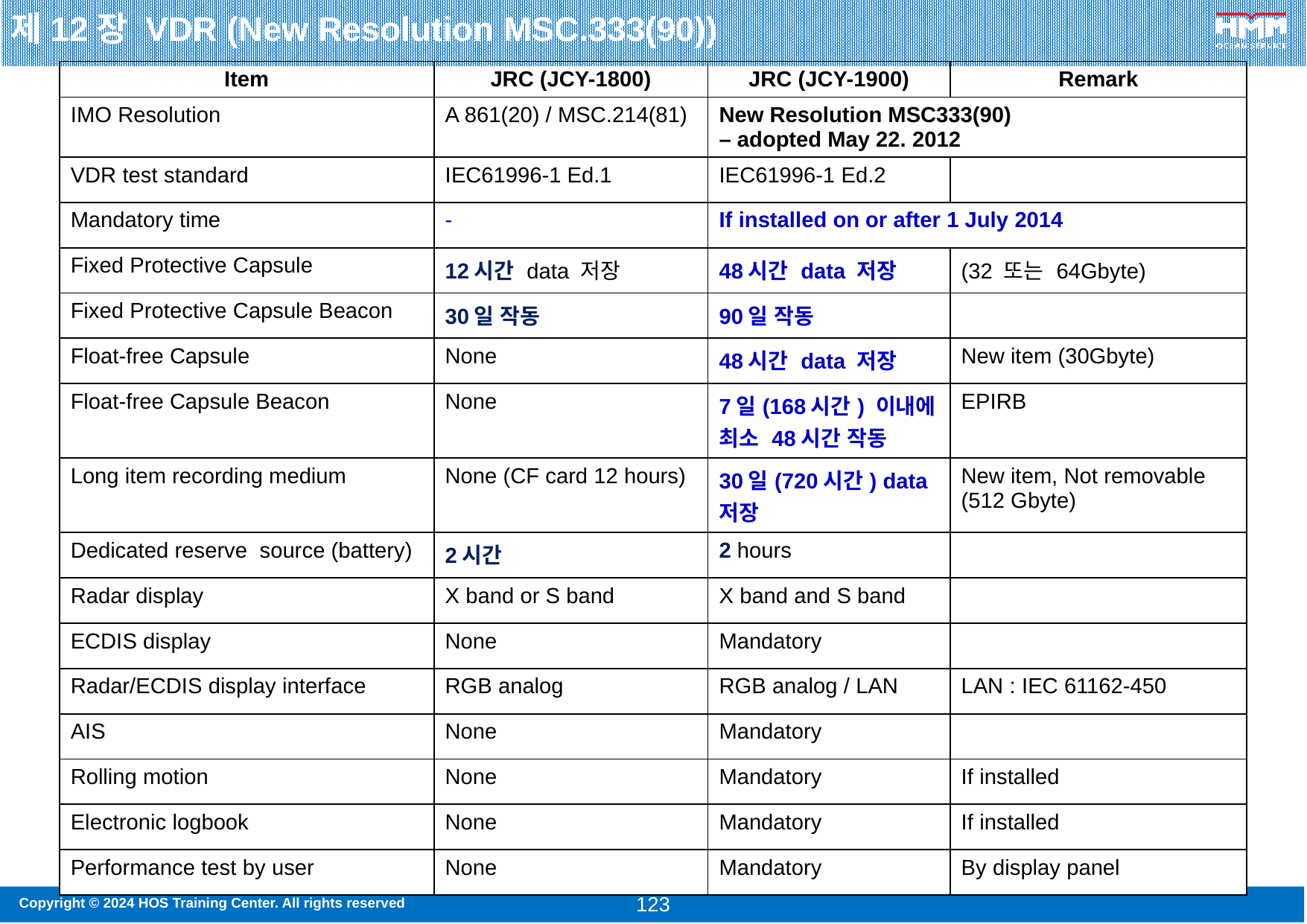

제12장 VDR (New Resolution MSC.333(90))
| Item | JRC (JCY-1800) | JRC (JCY-1900) | Remark |
| --- | --- | --- | --- |
| IMO Resolution | A 861(20) / MSC.214(81) | New Resolution MSC333(90) – adopted May 22. 2012 |  |
| VDR test standard | IEC61996-1 Ed.1 | IEC61996-1 Ed.2 |  |
| Mandatory time | - | If installed on or after 1 July 2014 |  |
| Fixed Protective Capsule | 12시간 data 저장 | 48시간 data 저장 | (32 또는 64Gbyte) |
| Fixed Protective Capsule Beacon | 30일 작동 | 90일 작동 |  |
| Float-free Capsule | None | 48시간 data 저장 | New item (30Gbyte) |
| Float-free Capsule Beacon | None | 7일(168시간) 이내에 최소 48시간 작동 | EPIRB |
| Long item recording medium | None (CF card 12 hours) | 30일(720시간) data 저장 | New item, Not removable (512 Gbyte) |
| Dedicated reserve source (battery) | 2시간 | 2 hours |  |
| Radar display | X band or S band | X band and S band |  |
| ECDIS display | None | Mandatory |  |
| Radar/ECDIS display interface | RGB analog | RGB analog / LAN | LAN : IEC 61162-450 |
| AIS | None | Mandatory |  |
| Rolling motion | None | Mandatory | If installed |
| Electronic logbook | None | Mandatory | If installed |
| Performance test by user | None | Mandatory | By display panel |
Fixed capsule은 2년
Float free capsule은 6개월
기록 유지
123